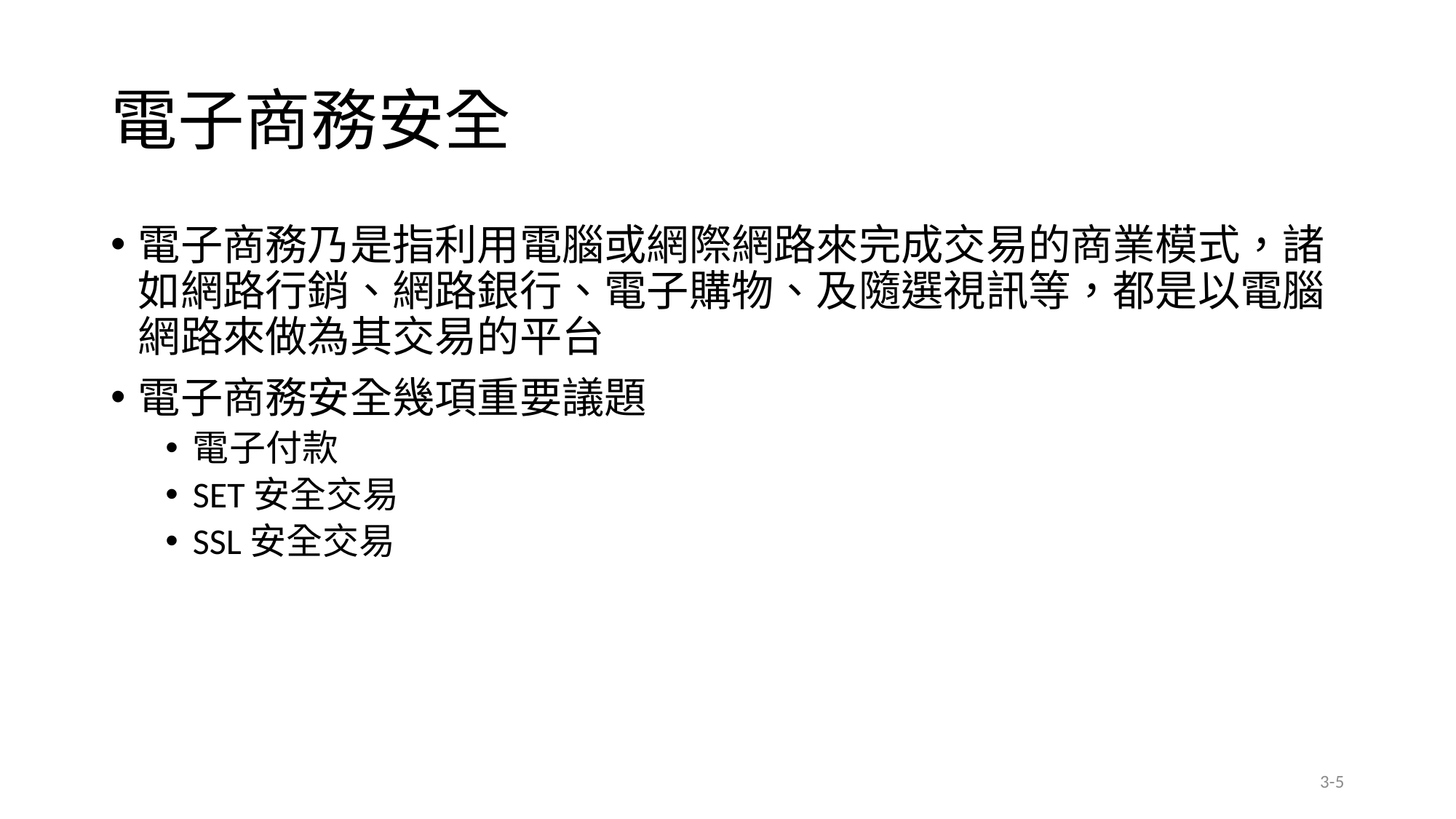

# 電子商務安全
電子商務乃是指利用電腦或網際網路來完成交易的商業模式，諸如網路行銷、網路銀行、電子購物、及隨選視訊等，都是以電腦網路來做為其交易的平台
電子商務安全幾項重要議題
電子付款
SET安全交易
SSL安全交易
3-5